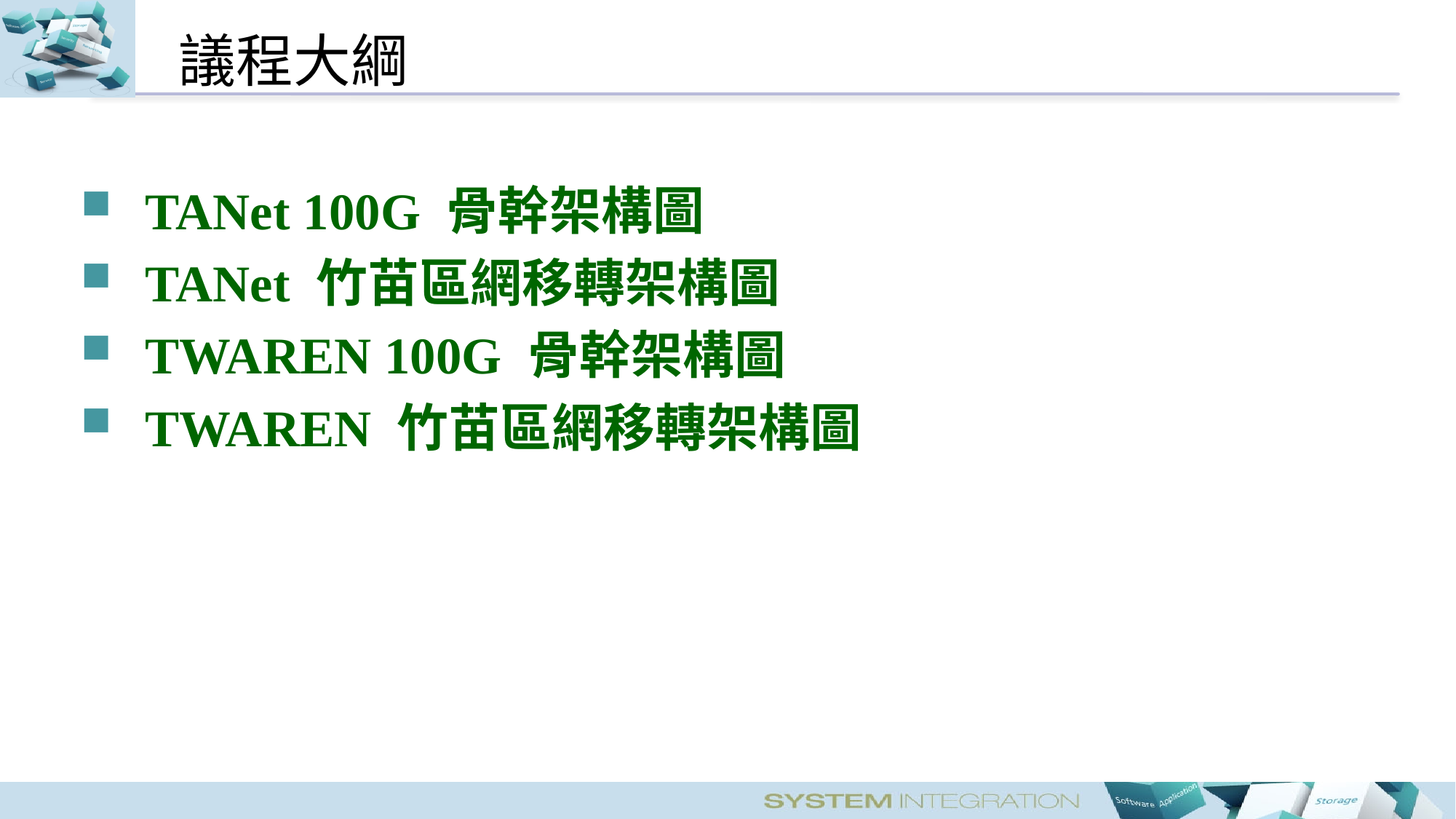

TANet 100G 骨幹架構圖
TANet 竹苗區網移轉架構圖
TWAREN 100G 骨幹架構圖
TWAREN 竹苗區網移轉架構圖